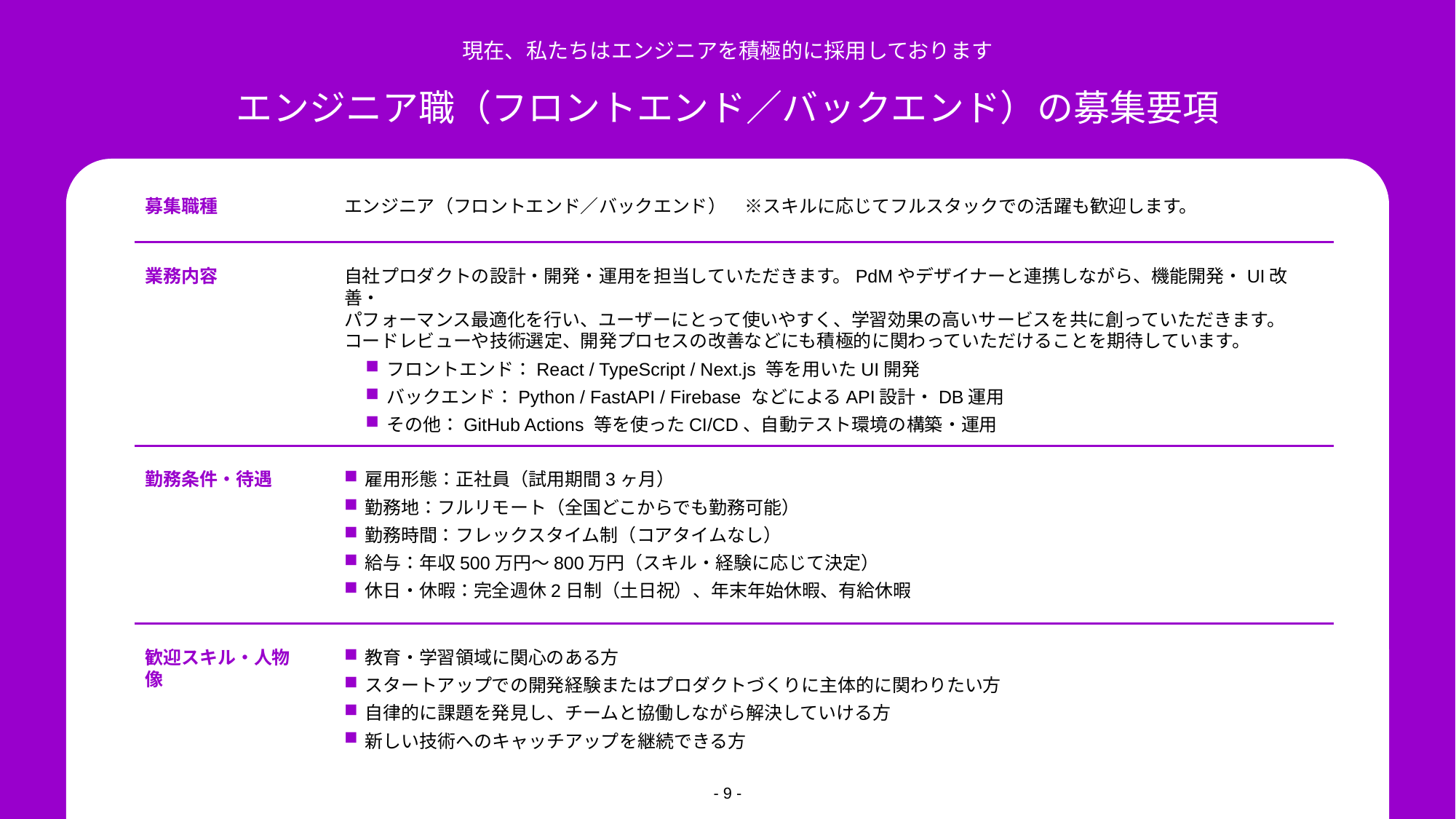

現在、私たちはエンジニアを積極的に採用しております
エンジニア職（フロントエンド／バックエンド）の募集要項

募集職種
エンジニア（フロントエンド／バックエンド）　※スキルに応じてフルスタックでの活躍も歓迎します。
業務内容
自社プロダクトの設計・開発・運用を担当していただきます。PdMやデザイナーと連携しながら、機能開発・UI改善・
パフォーマンス最適化を行い、ユーザーにとって使いやすく、学習効果の高いサービスを共に創っていただきます。
コードレビューや技術選定、開発プロセスの改善などにも積極的に関わっていただけることを期待しています。
フロントエンド：React / TypeScript / Next.js 等を用いたUI開発
バックエンド：Python / FastAPI / Firebase などによるAPI設計・DB運用
その他：GitHub Actions 等を使ったCI/CD、自動テスト環境の構築・運用
勤務条件・待遇
雇用形態：正社員（試用期間3ヶ月）
勤務地：フルリモート（全国どこからでも勤務可能）
勤務時間：フレックスタイム制（コアタイムなし）
給与：年収500万円〜800万円（スキル・経験に応じて決定）
休日・休暇：完全週休2日制（土日祝）、年末年始休暇、有給休暇

歓迎スキル・人物像
教育・学習領域に関心のある方
スタートアップでの開発経験またはプロダクトづくりに主体的に関わりたい方
自律的に課題を発見し、チームと協働しながら解決していける方
新しい技術へのキャッチアップを継続できる方
- 9 -